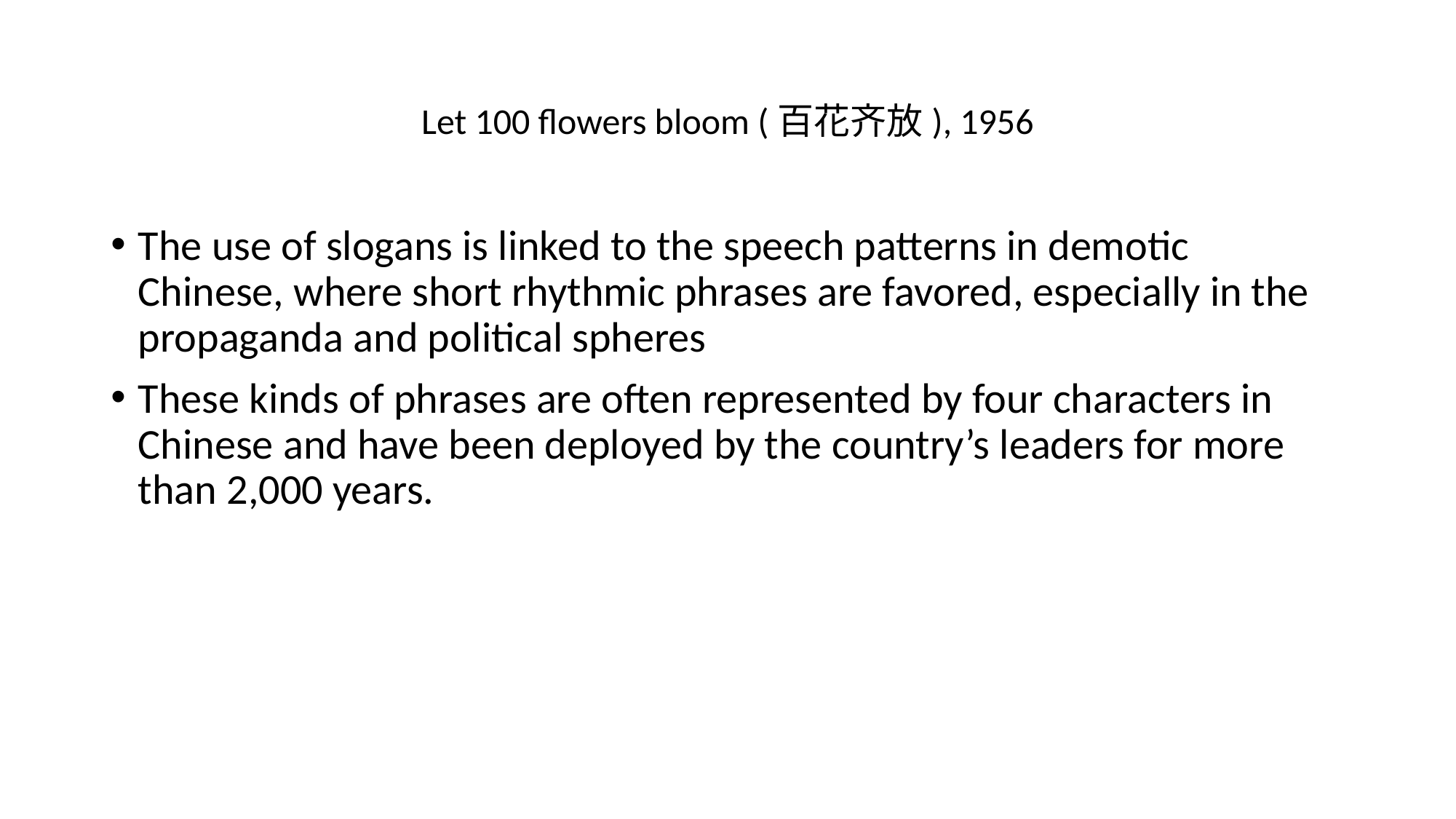

# Let 100 flowers bloom (百花齐放), 1956
The use of slogans is linked to the speech patterns in demotic Chinese, where short rhythmic phrases are favored, especially in the propaganda and political spheres
These kinds of phrases are often represented by four characters in Chinese and have been deployed by the country’s leaders for more than 2,000 years.